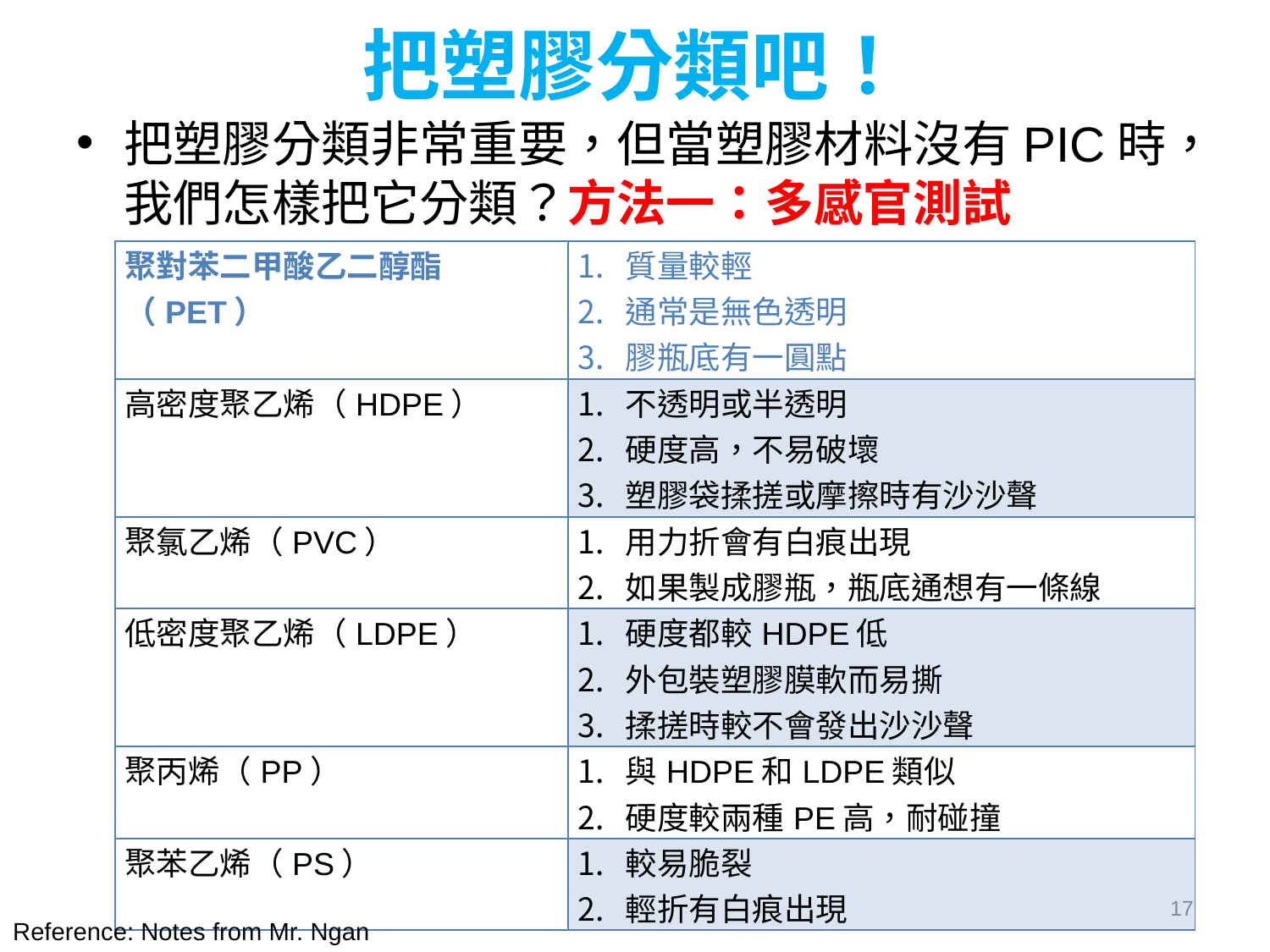

# 把塑膠分類吧！
把塑膠分類非常重要，但當塑膠材料沒有PIC時，我們怎樣把它分類？方法一：多感官測試
| 聚對苯二甲酸乙二醇酯（PET） | 質量較輕 通常是無色透明 膠瓶底有一圓點 |
| --- | --- |
| 高密度聚乙烯（HDPE） | 不透明或半透明 硬度高，不易破壞 塑膠袋揉搓或摩擦時有沙沙聲 |
| 聚氯乙烯（PVC） | 用力折會有白痕出現 如果製成膠瓶，瓶底通想有一條線 |
| 低密度聚乙烯（LDPE） | 硬度都較HDPE低 外包裝塑膠膜軟而易撕 揉搓時較不會發出沙沙聲 |
| 聚丙烯（PP） | 與HDPE和LDPE類似 硬度較兩種PE高，耐碰撞 |
| 聚苯乙烯（PS） | 較易脆裂 輕折有白痕出現 |
17
Reference: Notes from Mr. Ngan